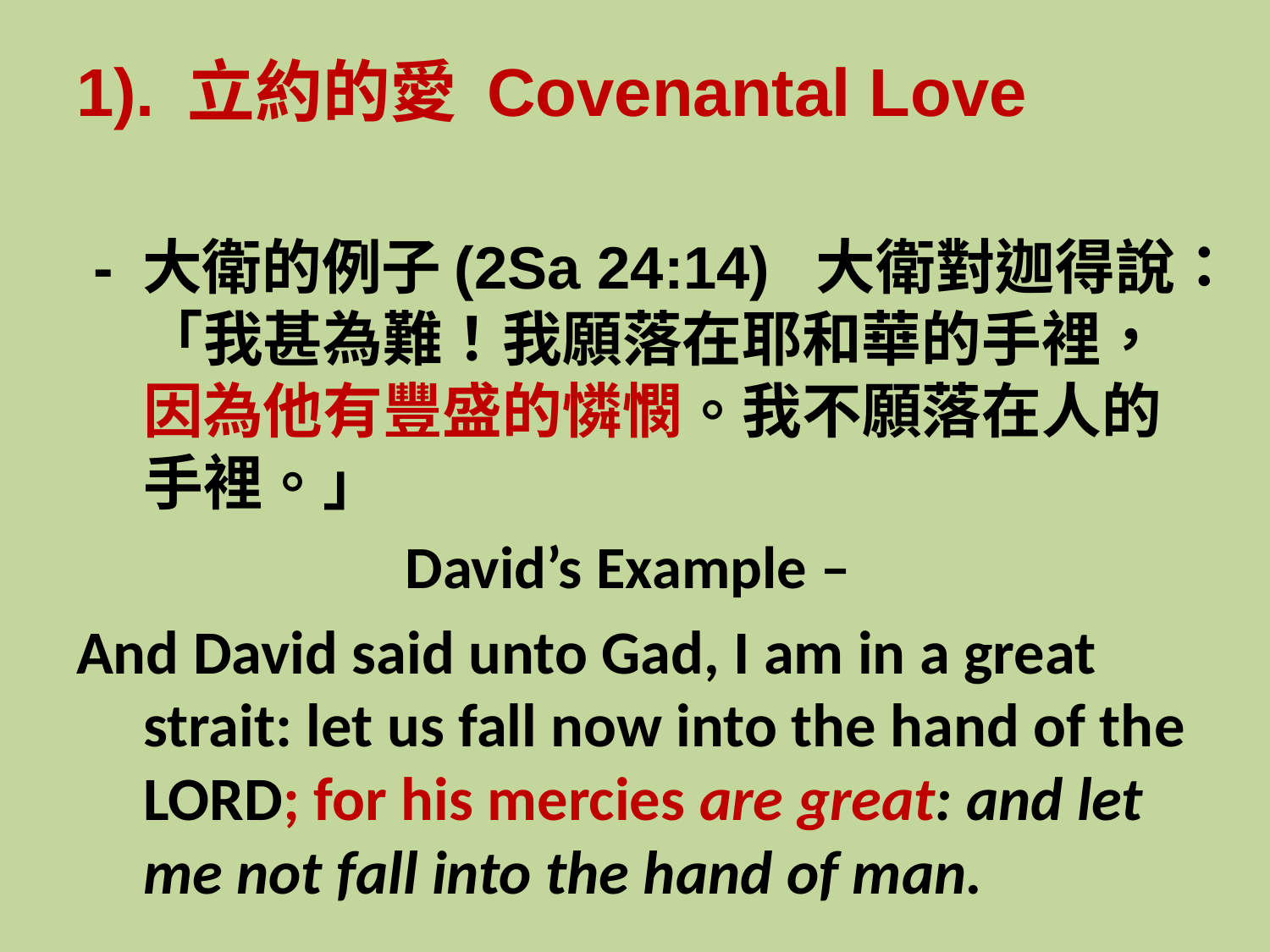

1). 立約的愛 Covenantal Love

 - 大衛的例子(2Sa 24:14)  大衛對迦得說：「我甚為難！我願落在耶和華的手裡，因為他有豐盛的憐憫。我不願落在人的手裡。」
David’s Example –
And David said unto Gad, I am in a great strait: let us fall now into the hand of the LORD; for his mercies are great: and let me not fall into the hand of man.